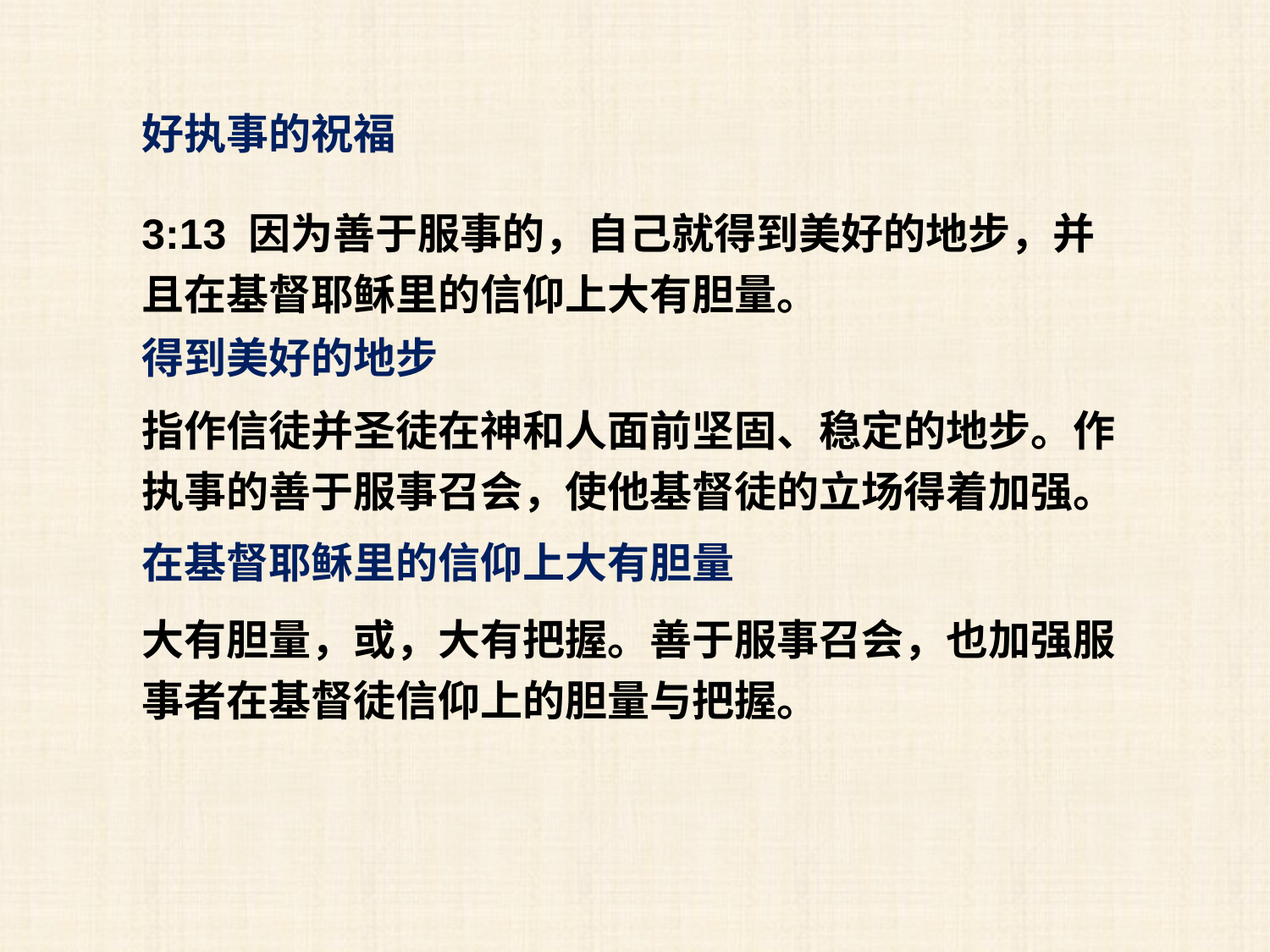

好执事的祝福
3:13 因为善于服事的，自己就得到美好的地步，并且在基督耶稣里的信仰上大有胆量。
得到美好的地步
指作信徒并圣徒在神和人面前坚固、稳定的地步。作执事的善于服事召会，使他基督徒的立场得着加强。
在基督耶稣里的信仰上大有胆量
大有胆量，或，大有把握。善于服事召会，也加强服事者在基督徒信仰上的胆量与把握。